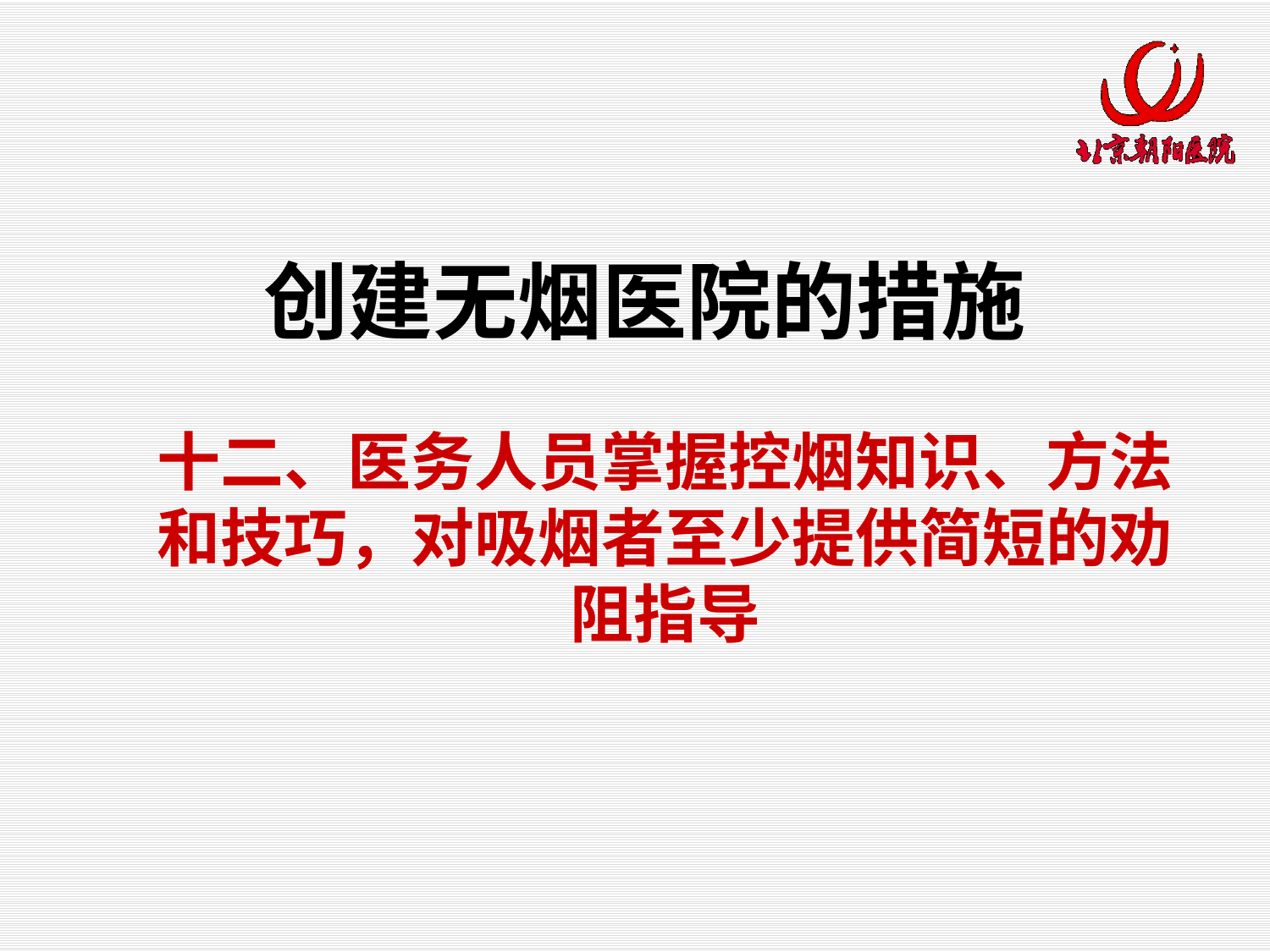

# 创建无烟医院的措施
十二、医务人员掌握控烟知识、方法和技巧，对吸烟者至少提供简短的劝阻指导